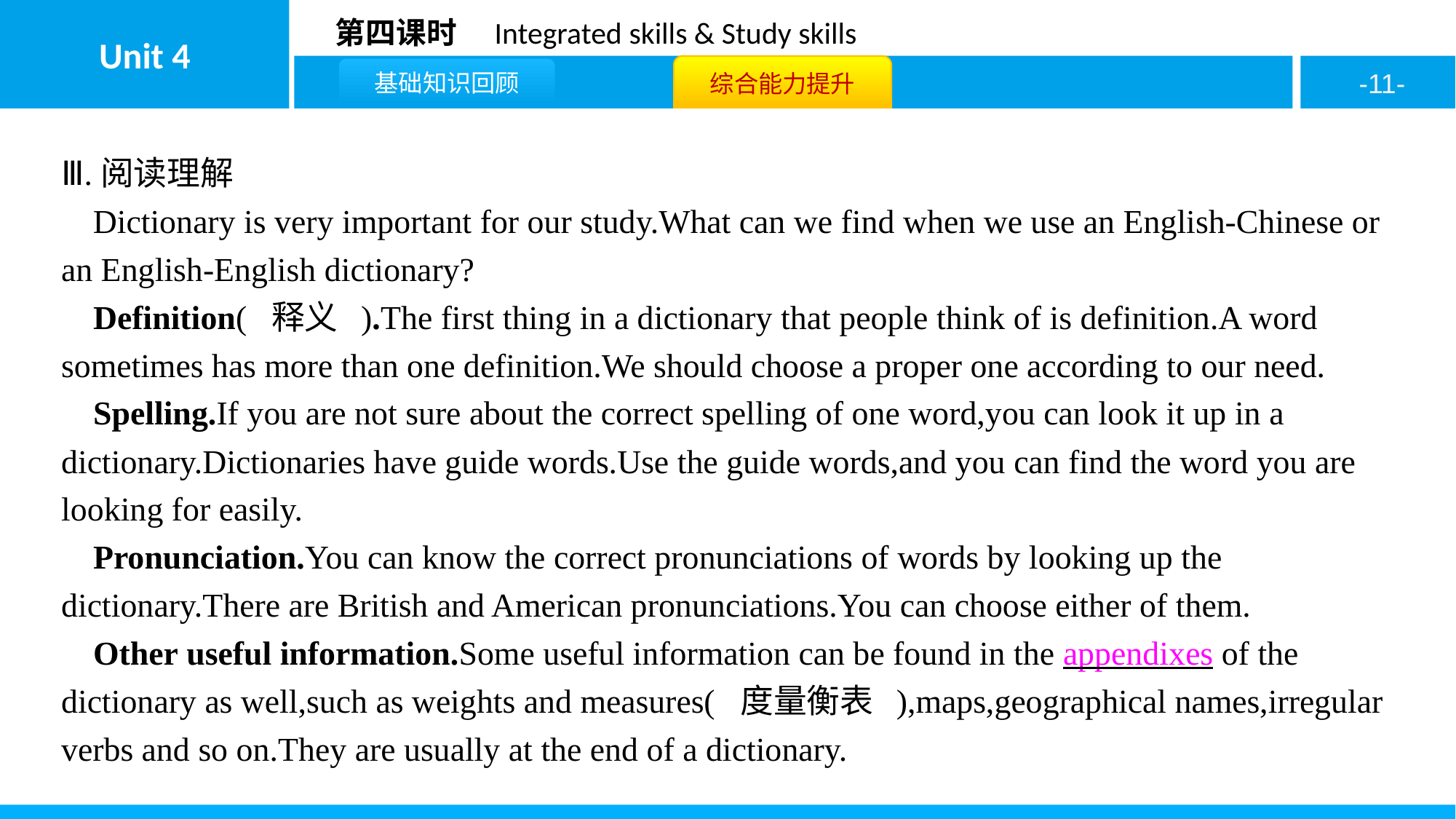

Ⅲ.阅读理解
Dictionary is very important for our study.What can we find when we use an English-Chinese or an English-English dictionary?
Definition(  释义  ).The first thing in a dictionary that people think of is definition.A word sometimes has more than one definition.We should choose a proper one according to our need.
Spelling.If you are not sure about the correct spelling of one word,you can look it up in a dictionary.Dictionaries have guide words.Use the guide words,and you can find the word you are looking for easily.
Pronunciation.You can know the correct pronunciations of words by looking up the dictionary.There are British and American pronunciations.You can choose either of them.
Other useful information.Some useful information can be found in the appendixes of the dictionary as well,such as weights and measures(  度量衡表  ),maps,geographical names,irregular verbs and so on.They are usually at the end of a dictionary.